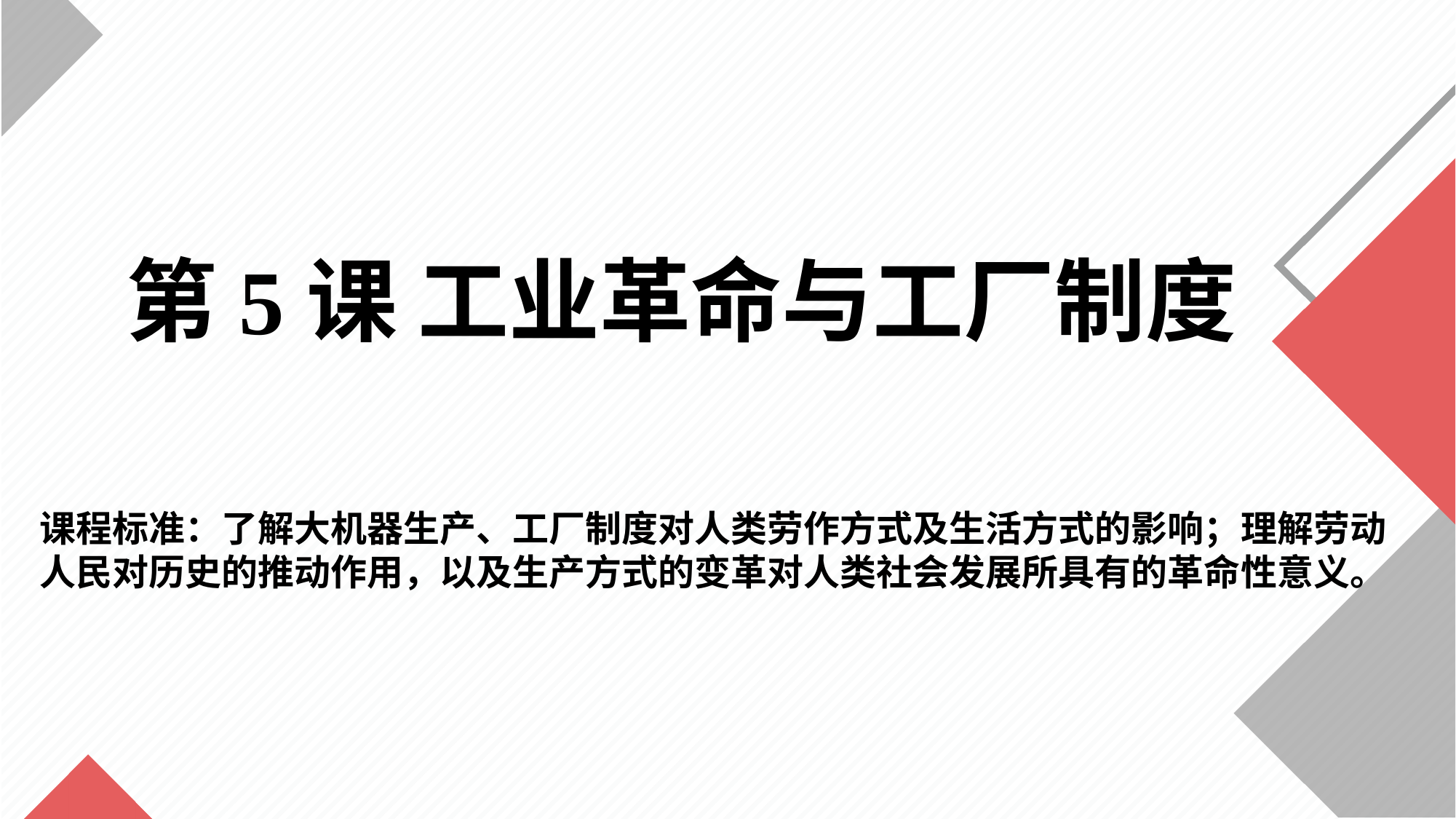

第5课 工业革命与工厂制度
课程标准：了解大机器生产、工厂制度对人类劳作方式及生活方式的影响；理解劳动人民对历史的推动作用，以及生产方式的变革对人类社会发展所具有的革命性意义。